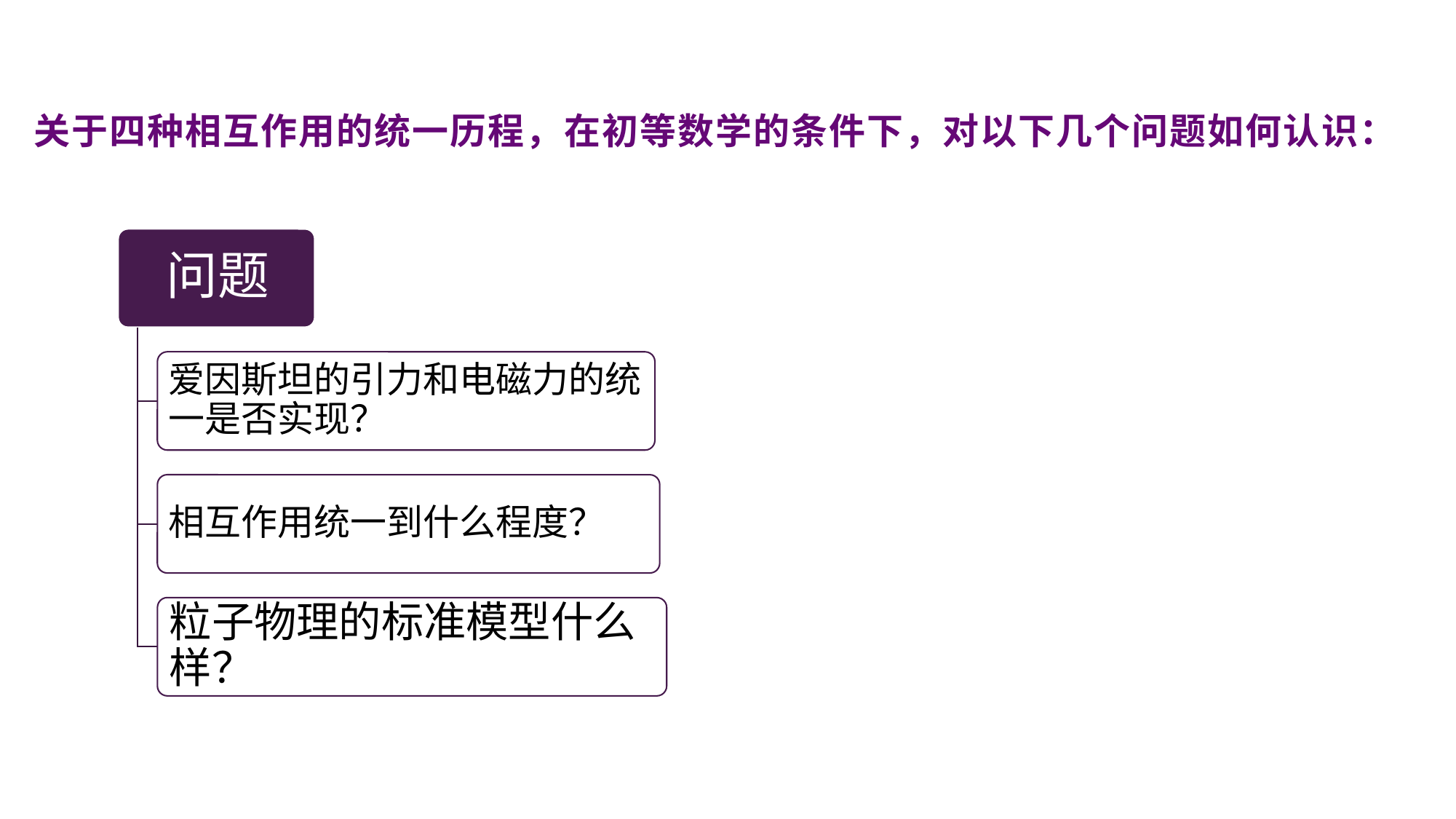

关于四种相互作用的统一历程，在初等数学的条件下，对以下几个问题如何认识：

问题
爱因斯坦的引力和电磁力的统一是否实现？
相互作用统一到什么程度？
粒子物理的标准模型什么样？